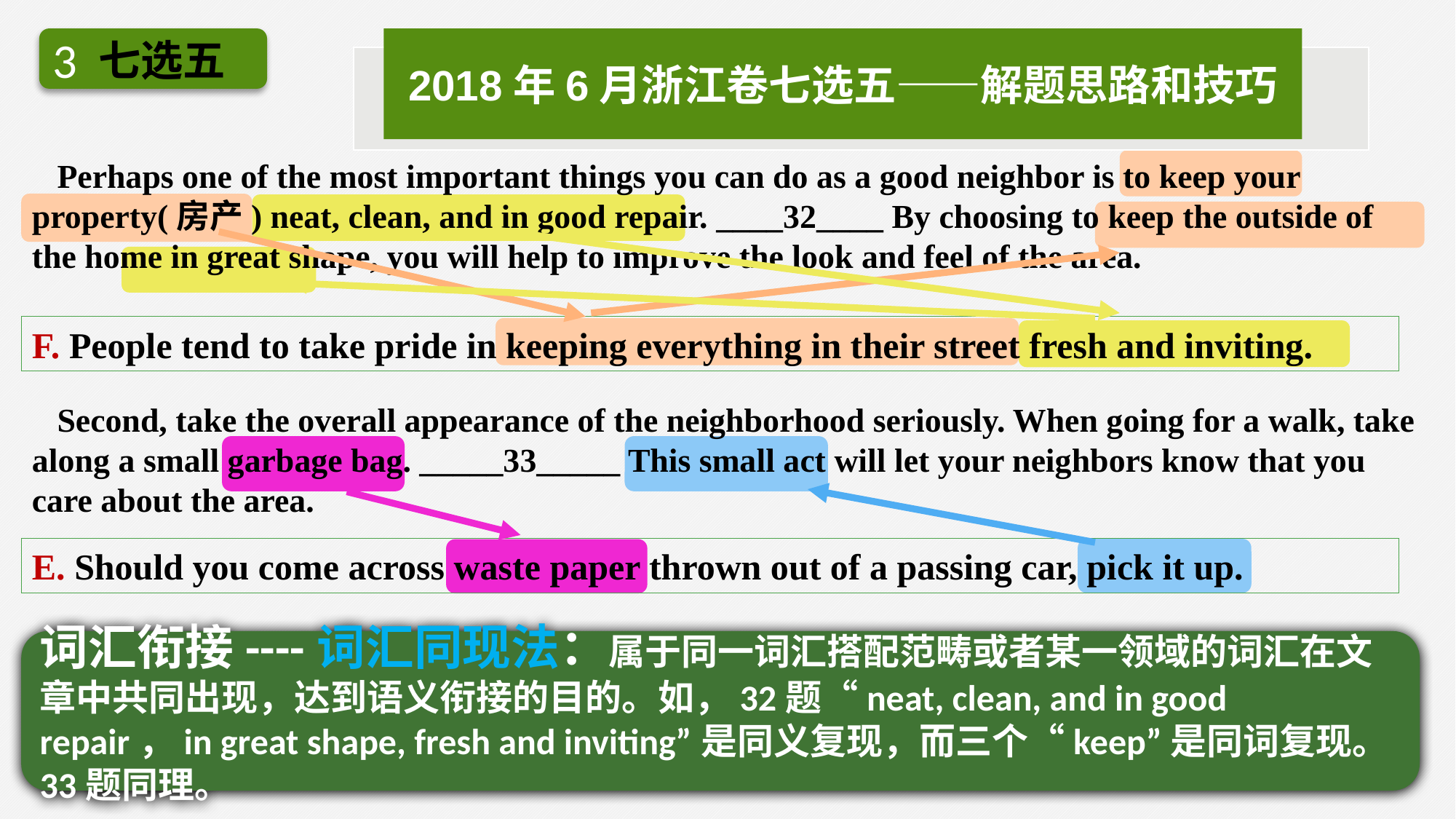

3
七选五
2018年6月浙江卷七选五——解题思路和技巧

   Perhaps one of the most important things you can do as a good neighbor is to keep your property(房产) neat, clean, and in good repair. ____32____ By choosing to keep the outside of the home in great shape, you will help to improve the look and feel of the area.

   Second, take the overall appearance of the neighborhood seriously. When going for a walk, take along a small garbage bag. _____33_____ This small act will let your neighbors know that you care about the area.

F. People tend to take pride in keeping everything in their street fresh and inviting.

E. Should you come across waste paper thrown out of a passing car, pick it up.

词汇衔接----词汇同现法：属于同一词汇搭配范畴或者某一领域的词汇在文章中共同出现，达到语义衔接的目的。如，32题“neat, clean, and in good repair，in great shape, fresh and inviting”是同义复现，而三个“keep”是同词复现。33题同理。